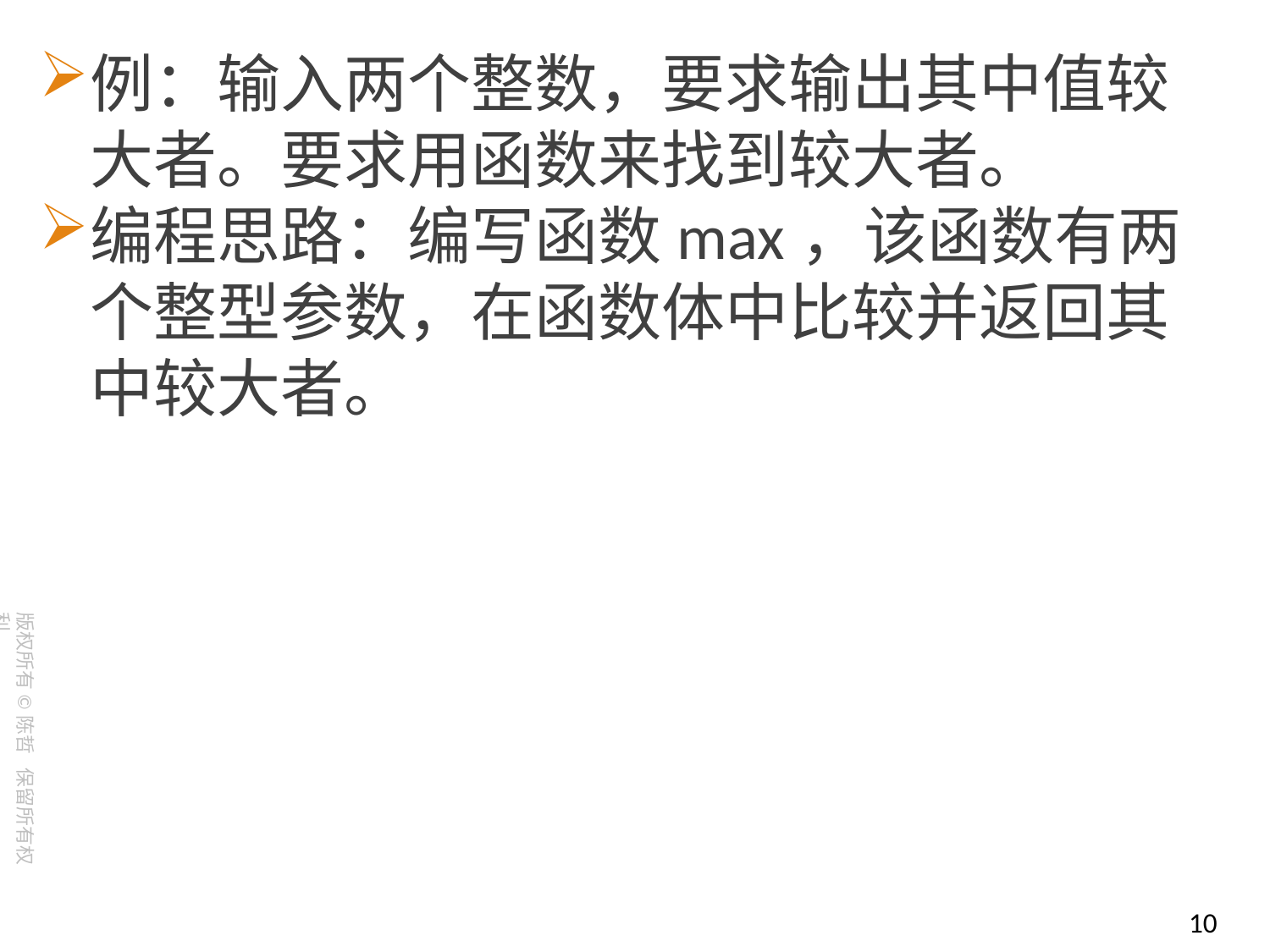

例：输入两个整数，要求输出其中值较大者。要求用函数来找到较大者。
编程思路：编写函数max，该函数有两个整型参数，在函数体中比较并返回其中较大者。
10